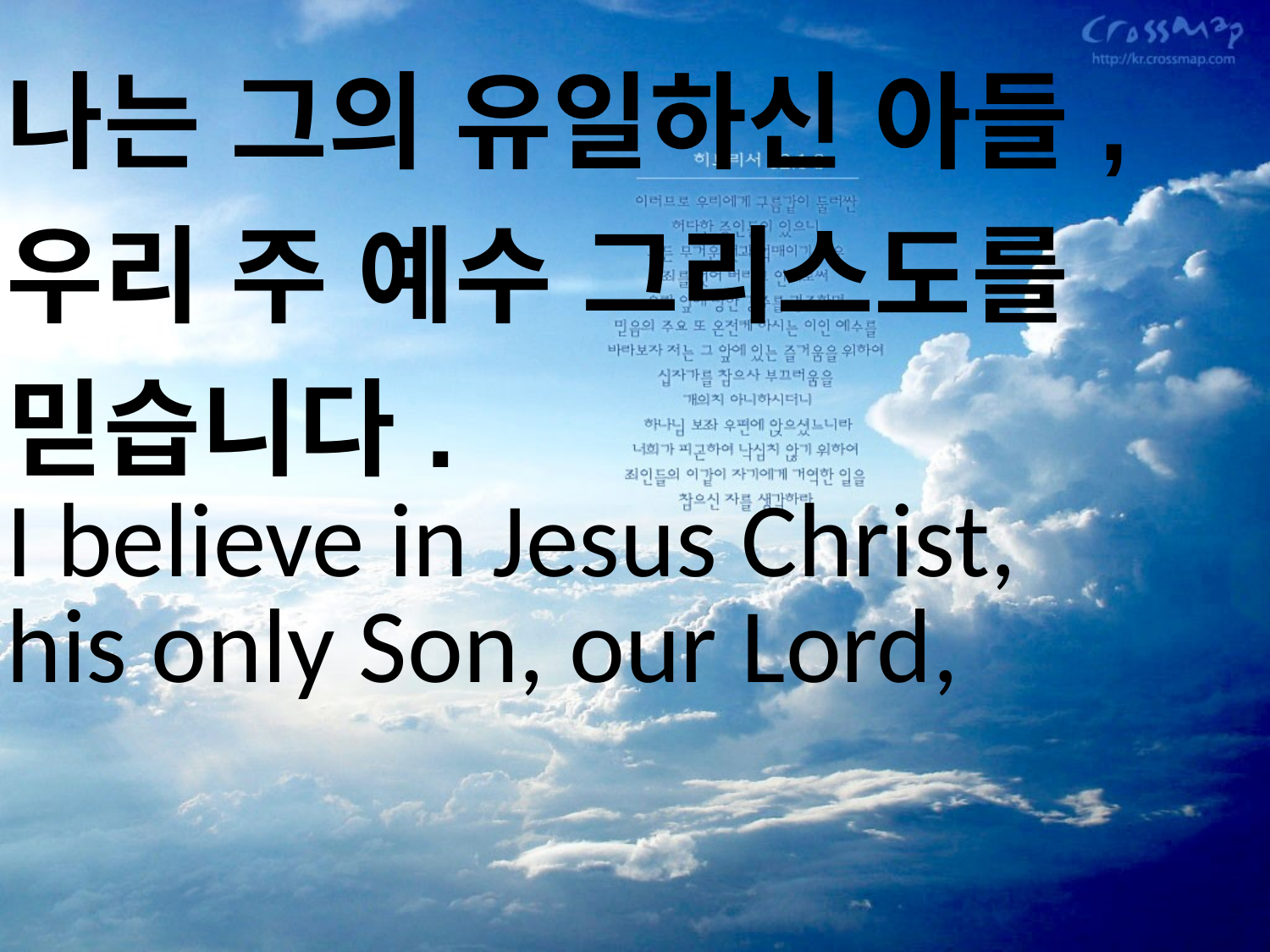

나는 그의 유일하신 아들,
우리 주 예수 그리스도를 믿습니다.
I believe in Jesus Christ,
his only Son, our Lord,